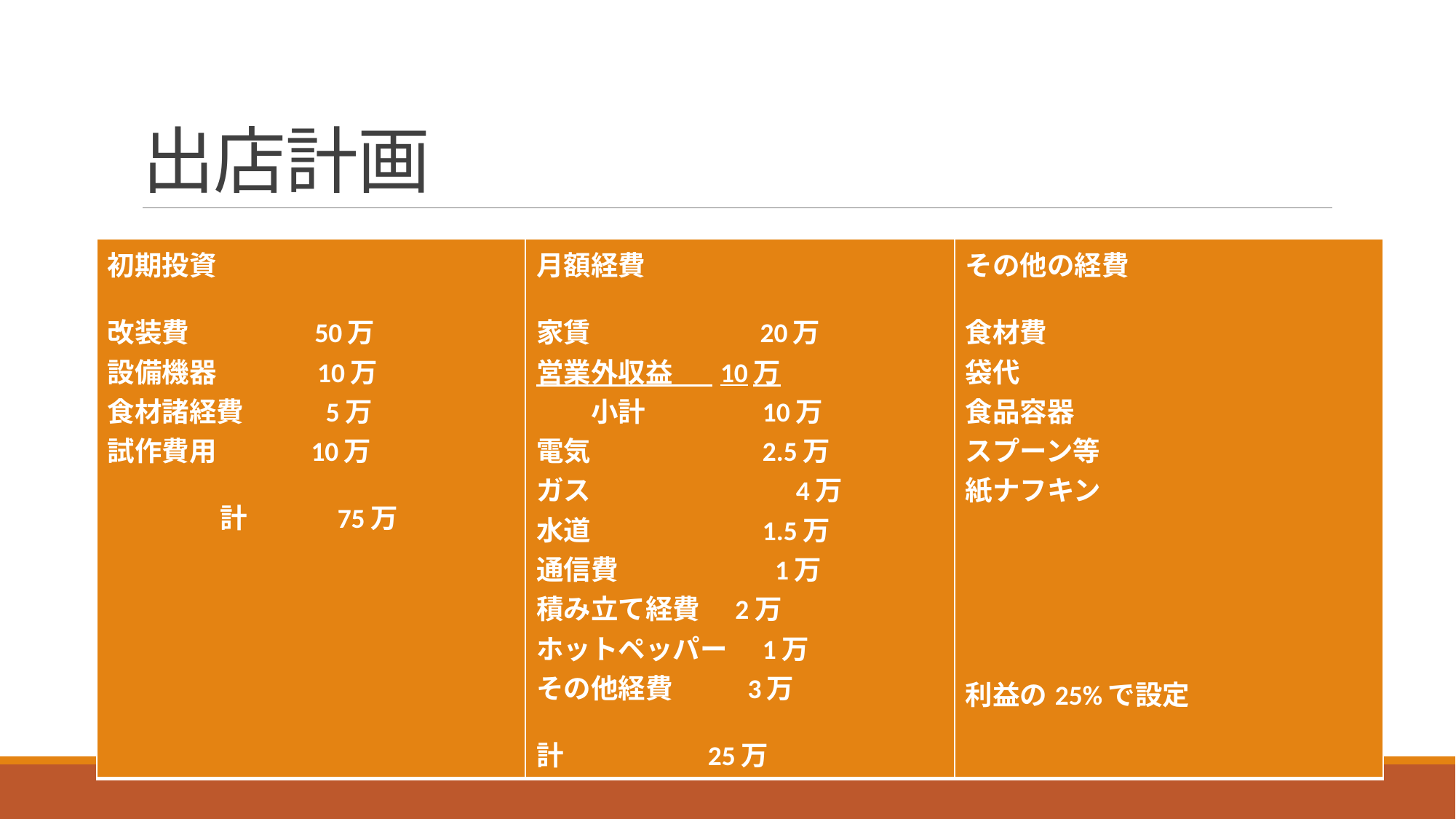

# 出店計画
| 初期投資 改装費 50万 設備機器 10万 食材諸経費 5万 試作費用 10万 計　　　75万 | 月額経費 家賃　　　　　 20万 営業外収益　 10万 　　小計　　　　10万 電気　　　　　　2.5万 ガス　　　　　　　 4万 水道　　　　　　1.5万 通信費　　　　 　1万 積み立て経費　2万 ホットペッパー　1万 その他経費　　 3万 計　　　　　25万 | その他の経費 食材費 袋代 食品容器 スプーン等 紙ナフキン 利益の25%で設定 |
| --- | --- | --- |